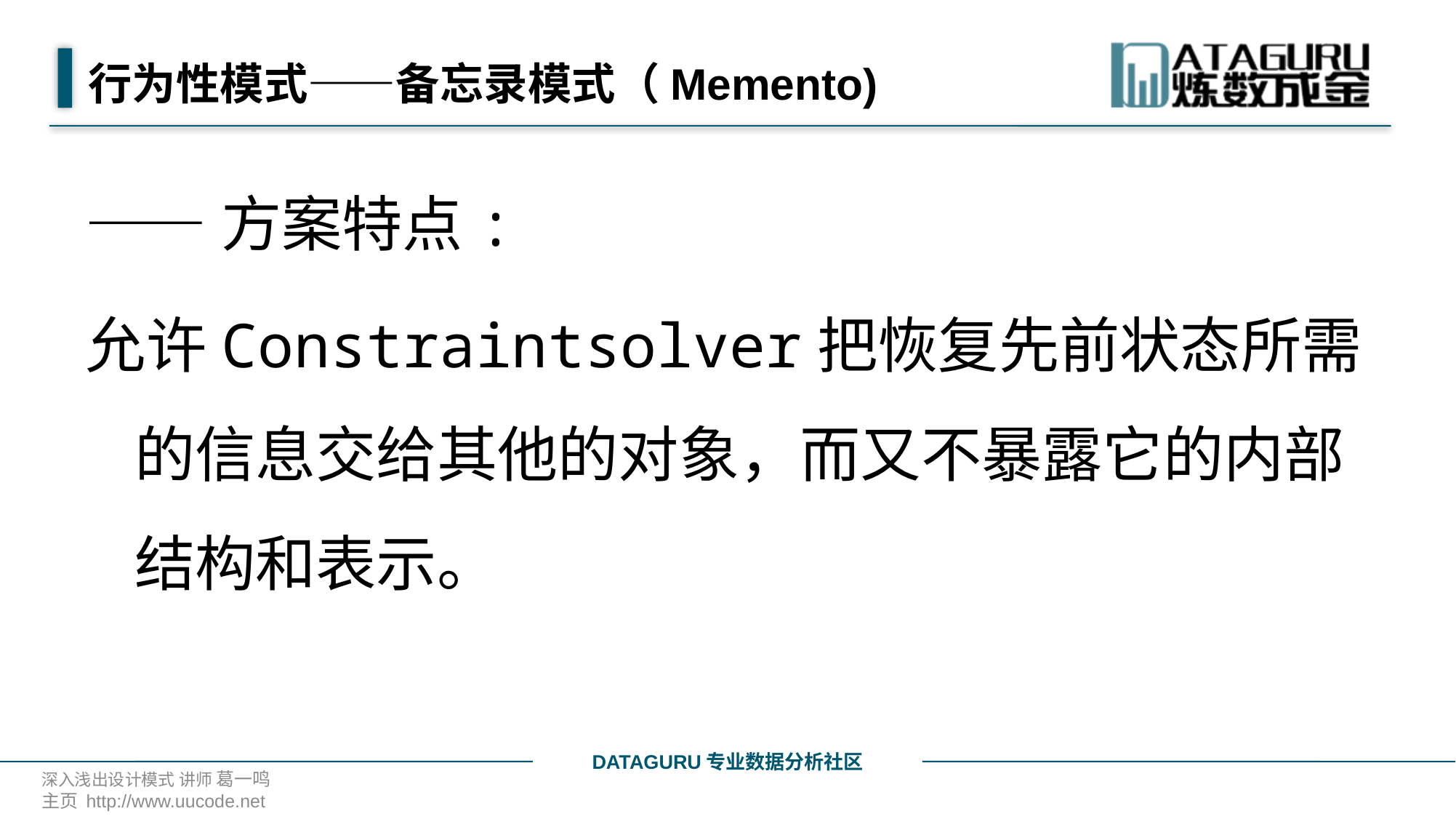

# 行为性模式——备忘录模式（Memento)
——方案特点:
允许Constraintsolver把恢复先前状态所需的信息交给其他的对象，而又不暴露它的内部结构和表示。